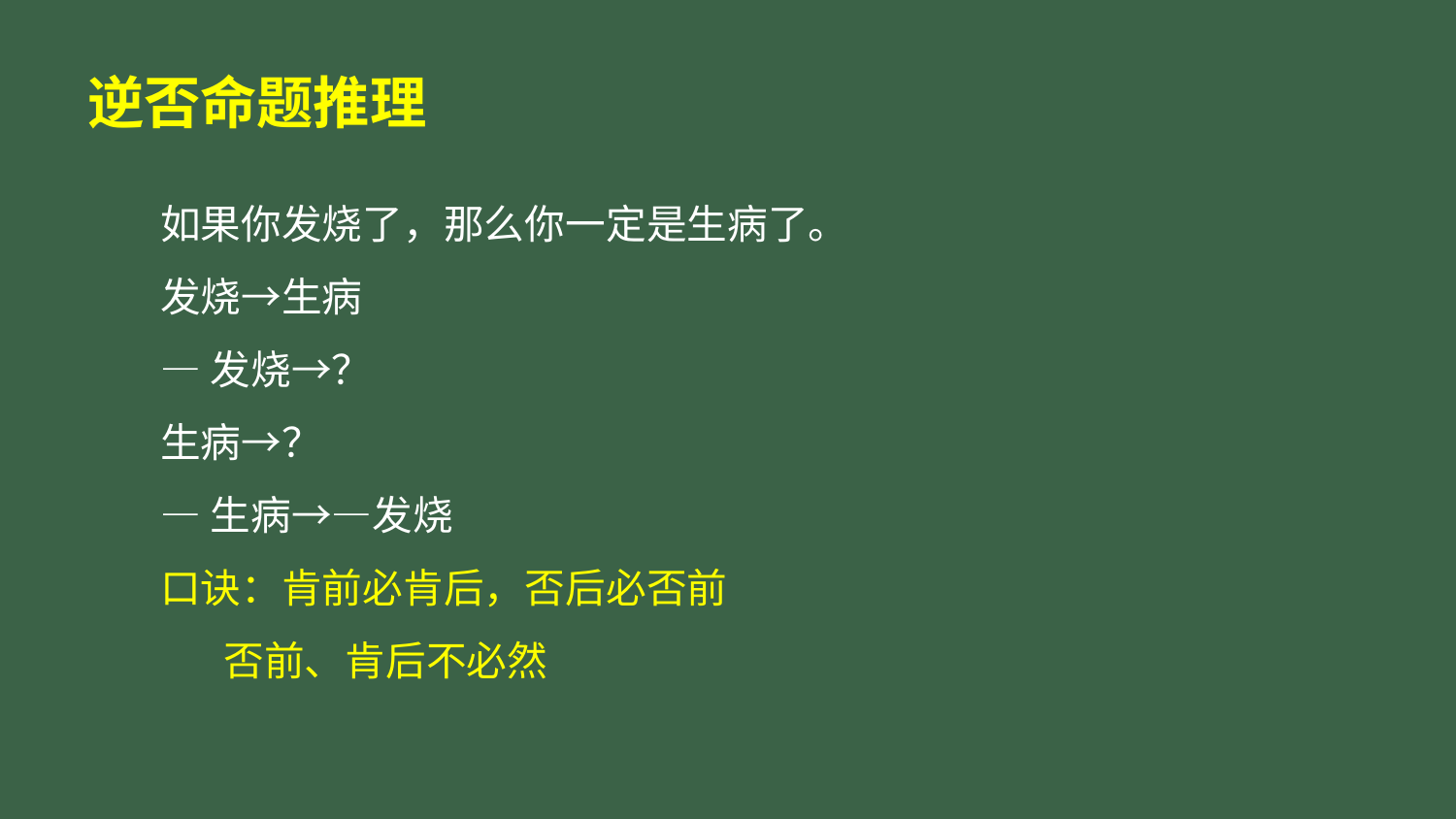

# 逆否命题推理
如果你发烧了，那么你一定是生病了。
发烧→生病
—发烧→？
生病→？
—生病→—发烧
口诀：肯前必肯后，否后必否前
      否前、肯后不必然